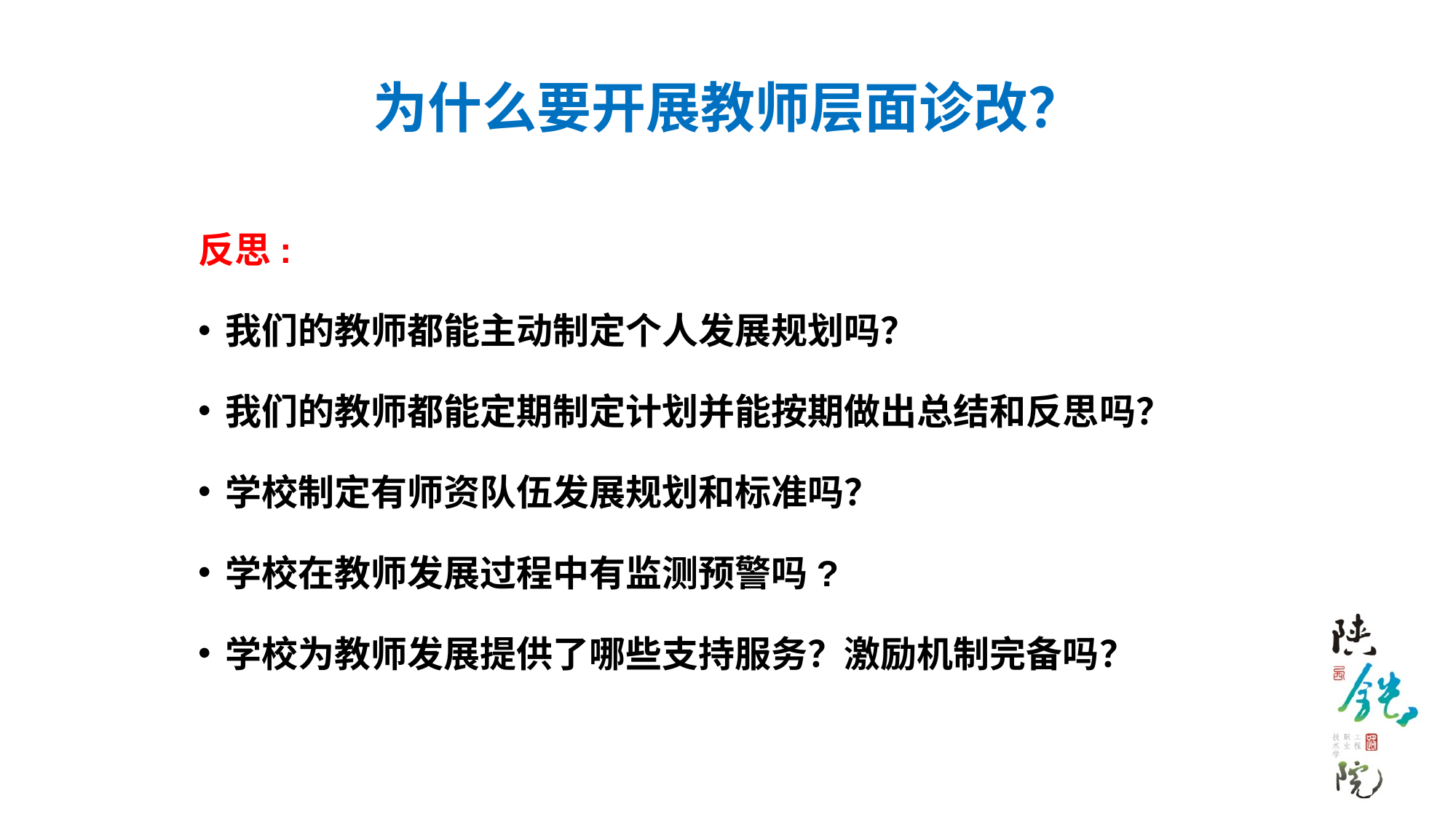

# 为什么要开展教师层面诊改？
反思:
我们的教师都能主动制定个人发展规划吗？
我们的教师都能定期制定计划并能按期做出总结和反思吗？
学校制定有师资队伍发展规划和标准吗？
学校在教师发展过程中有监测预警吗?
学校为教师发展提供了哪些支持服务？激励机制完备吗？